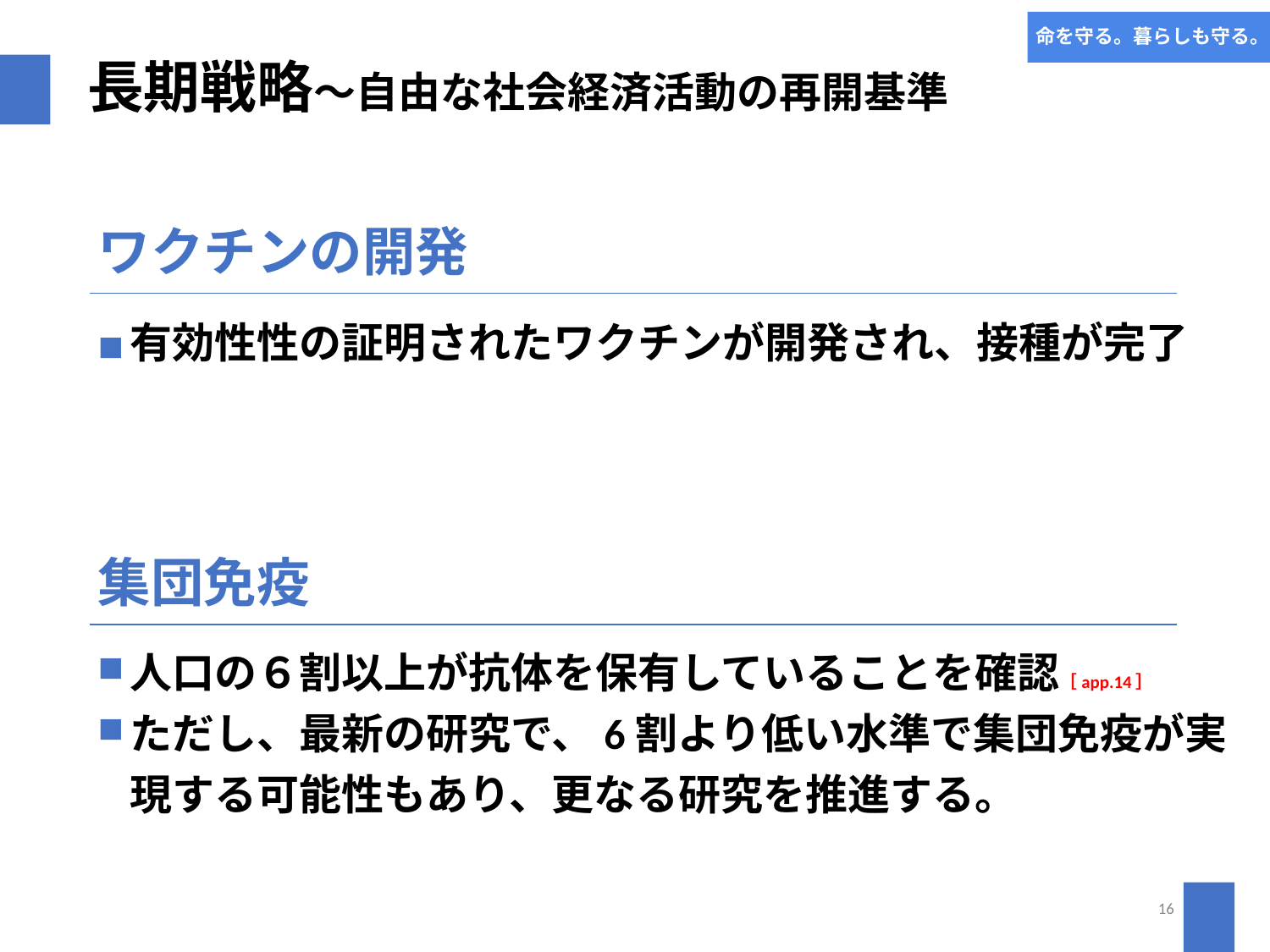

# 命を守る。暮らしも守る。
長期戦略〜自由な社会経済活動の再開基準
ワクチンの開発
有効性性の証明されたワクチンが開発され、接種が完了
集団免疫
人口の６割以上が抗体を保有していることを確認［app.14］
ただし、最新の研究で、6割より低い水準で集団免疫が実現する可能性もあり、更なる研究を推進する。
16